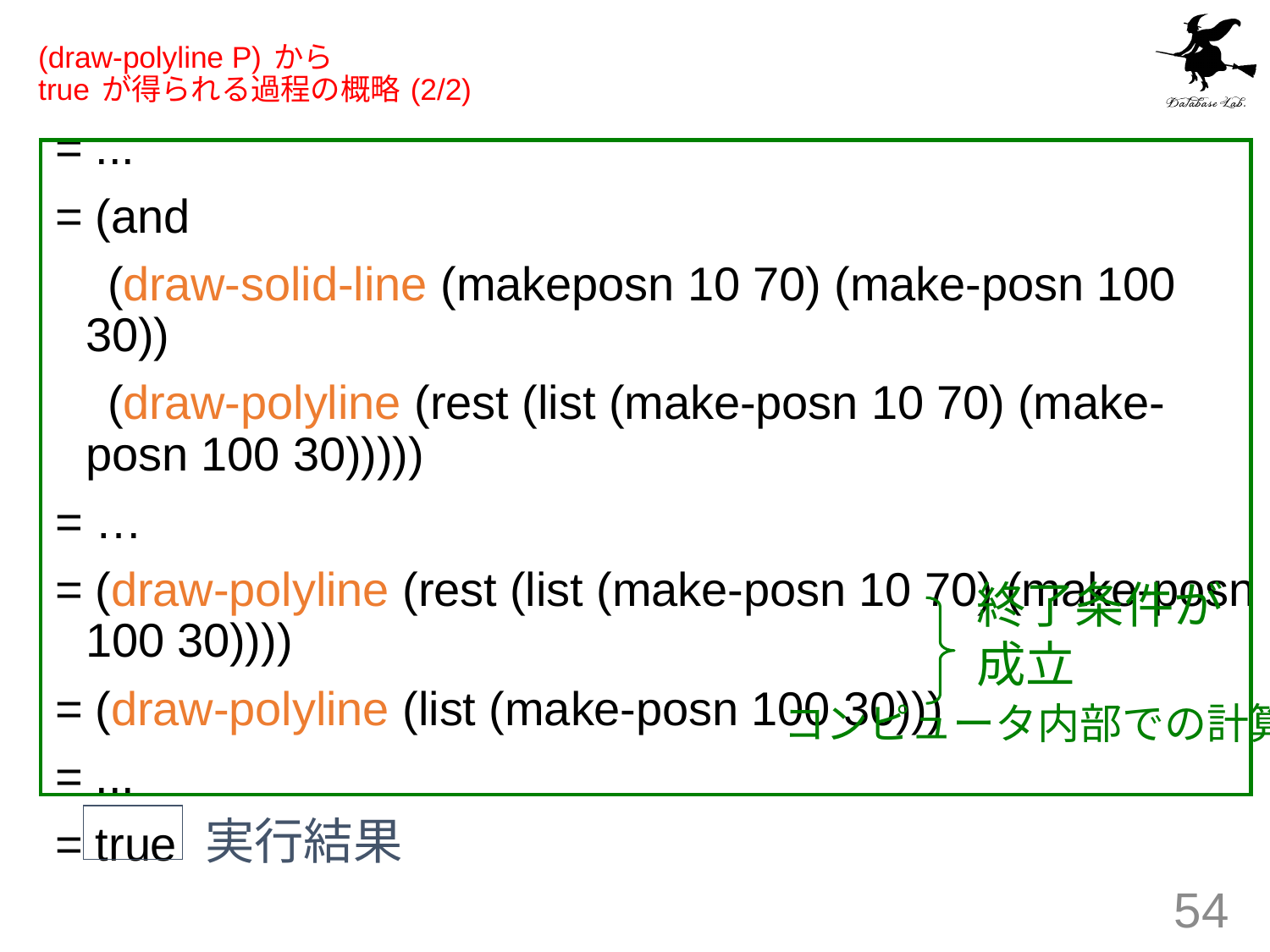

# (draw-polyline P) から true が得られる過程の概略 (2/2)
= ...
= (and
    (draw-solid-line (makeposn 10 70) (make-posn 100 30))
    (draw-polyline (rest (list (make-posn 10 70) (make-posn 100 30)))))
= …
= (draw-polyline (rest (list (make-posn 10 70) (make-posn 100 30))))
= (draw-polyline (list (make-posn 100 30)))
= ...
= true

終了条件が
成立

コンピュータ内部での計算
実行結果

54